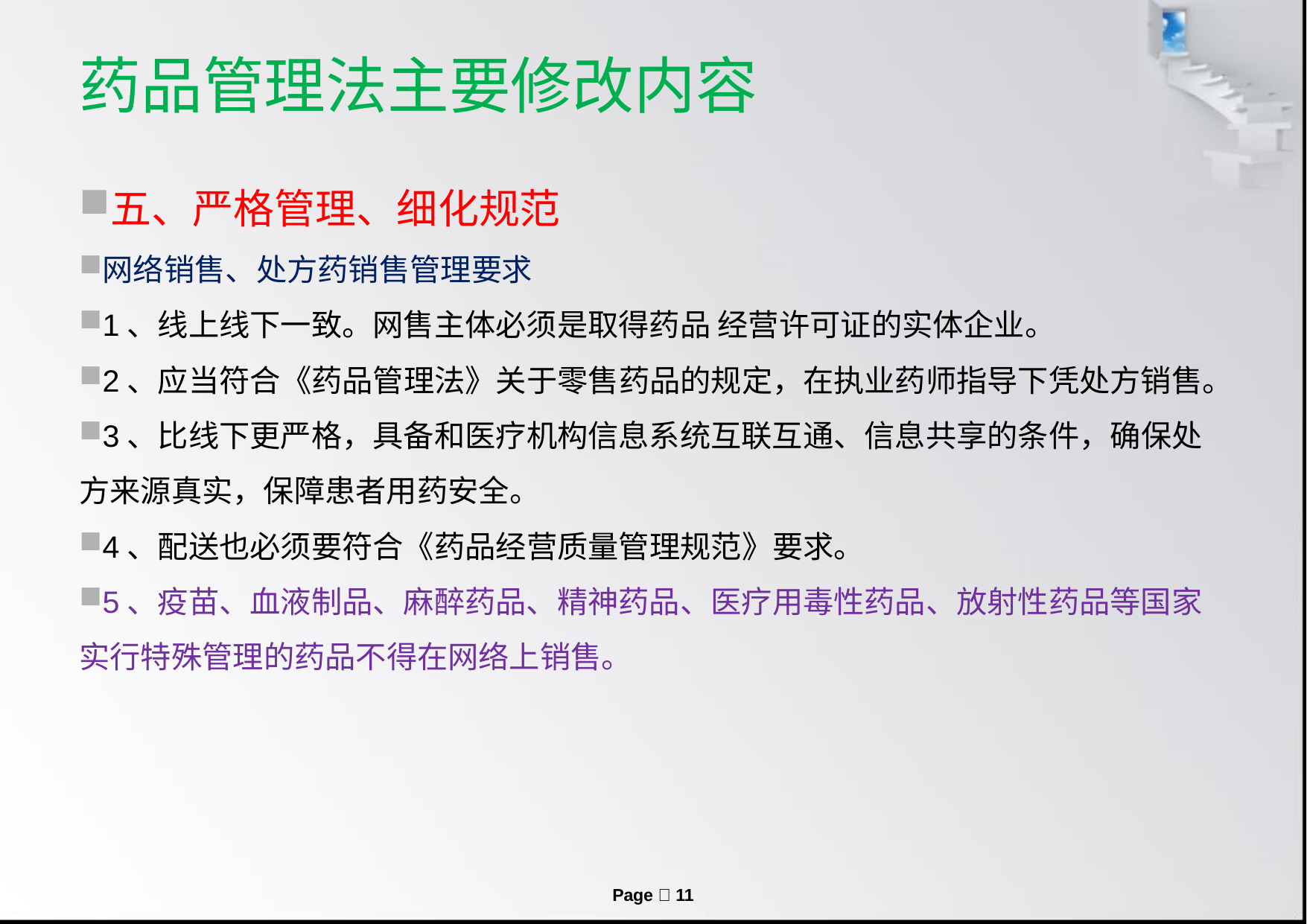

# 药品管理法主要修改内容
五、严格管理、细化规范
网络销售、处方药销售管理要求
1、线上线下一致。网售主体必须是取得药品 经营许可证的实体企业。
2、应当符合《药品管理法》关于零售药品的规定，在执业药师指导下凭处方销售。
3、比线下更严格，具备和医疗机构信息系统互联互通、信息共享的条件，确保处方来源真实，保障患者用药安全。
4、配送也必须要符合《药品经营质量管理规范》要求。
5、疫苗、血液制品、麻醉药品、精神药品、医疗用毒性药品、放射性药品等国家实行特殊管理的药品不得在网络上销售。